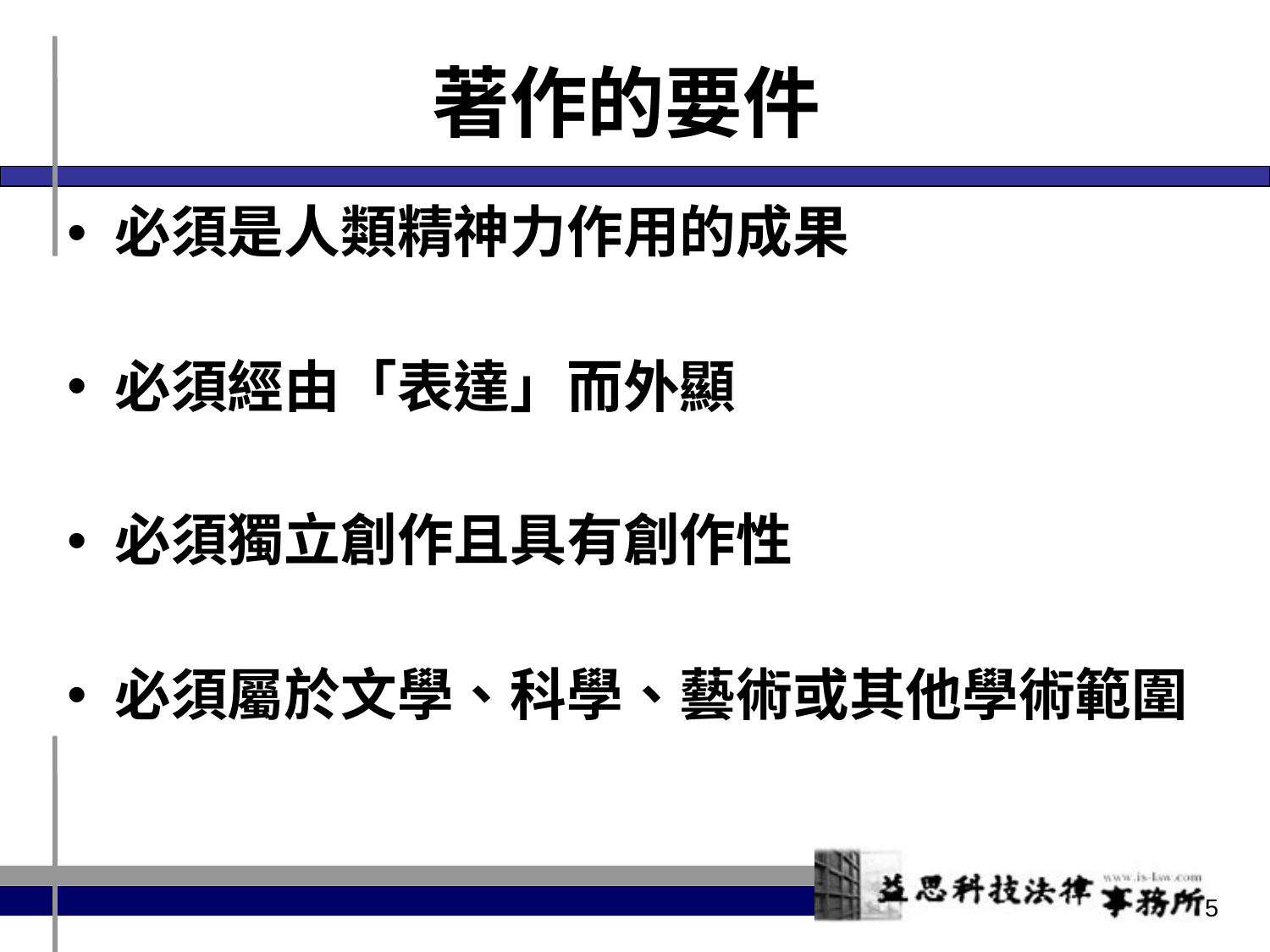

# 著作的要件
必須是人類精神力作用的成果

必須經由「表達」而外顯

必須獨立創作且具有創作性

必須屬於文學、科學、藝術或其他學術範圍
5